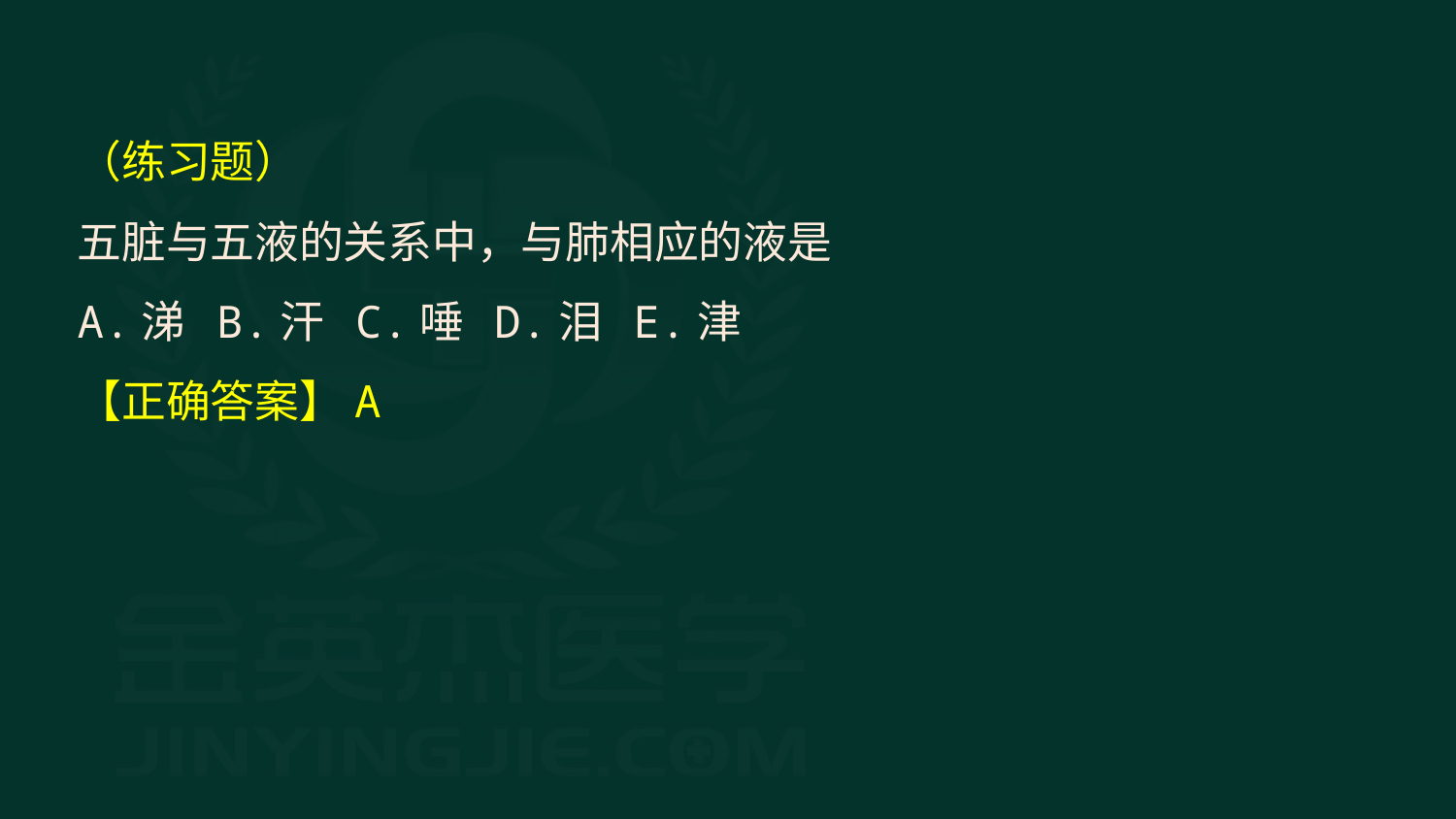

（练习题）
五脏与五液的关系中，与肺相应的液是
A.涕  B.汗  C.唾  D.泪  E.津
【正确答案】A